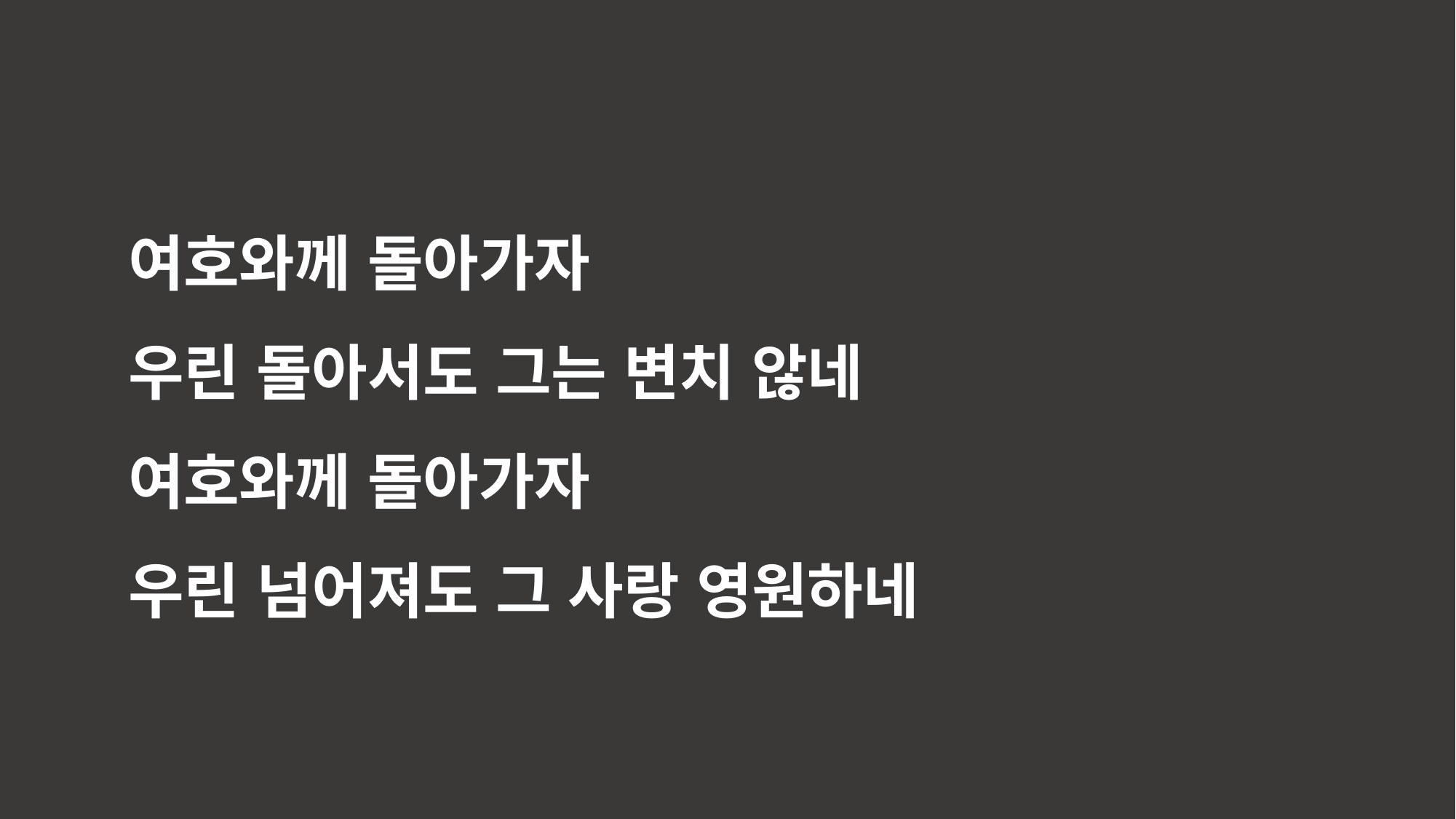

여호와께 돌아가자
우린 돌아서도 그는 변치 않네
여호와께 돌아가자
우린 넘어져도 그 사랑 영원하네